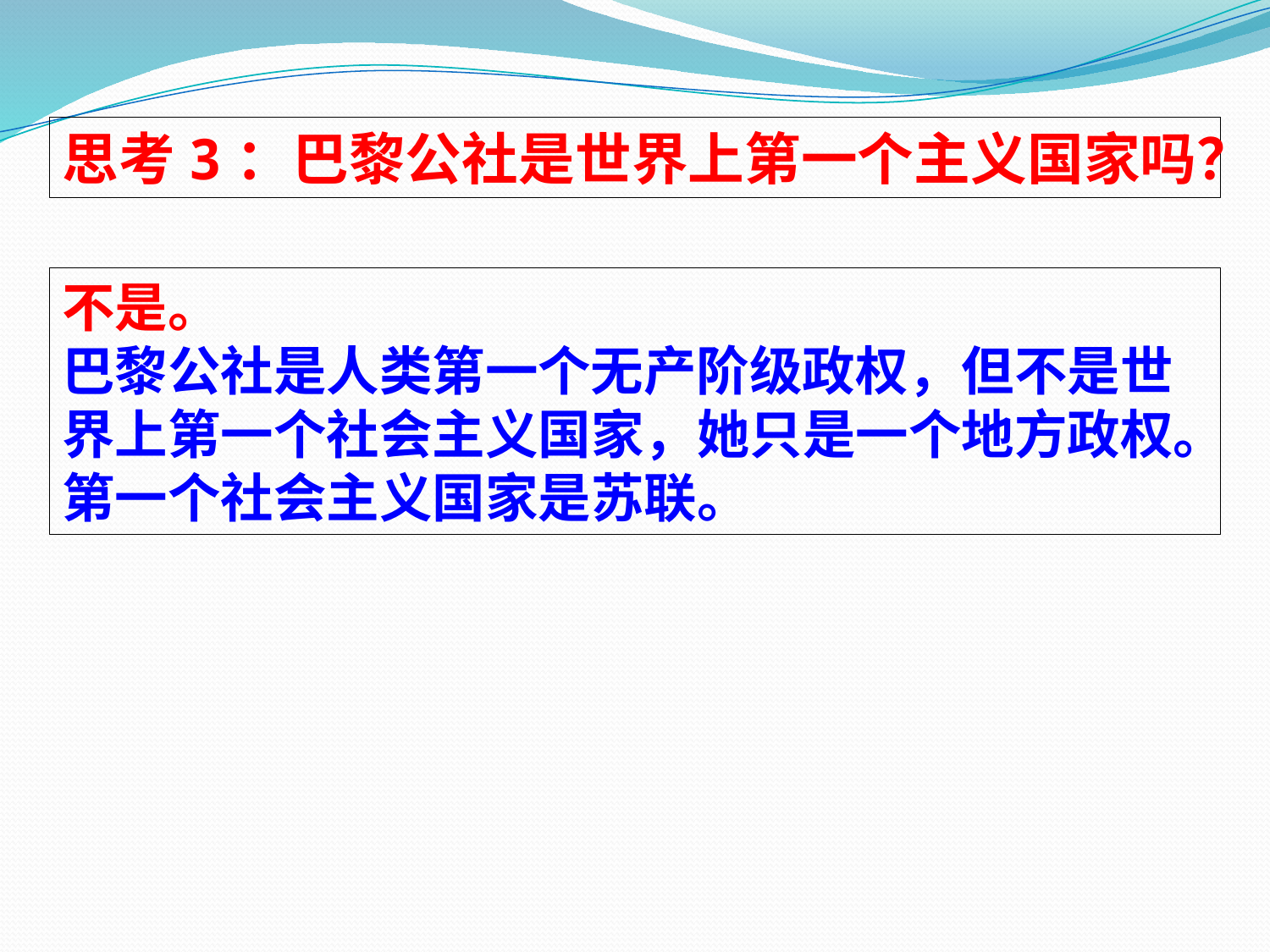

思考3：巴黎公社是世界上第一个主义国家吗？
不是。
巴黎公社是人类第一个无产阶级政权，但不是世界上第一个社会主义国家，她只是一个地方政权。
第一个社会主义国家是苏联。